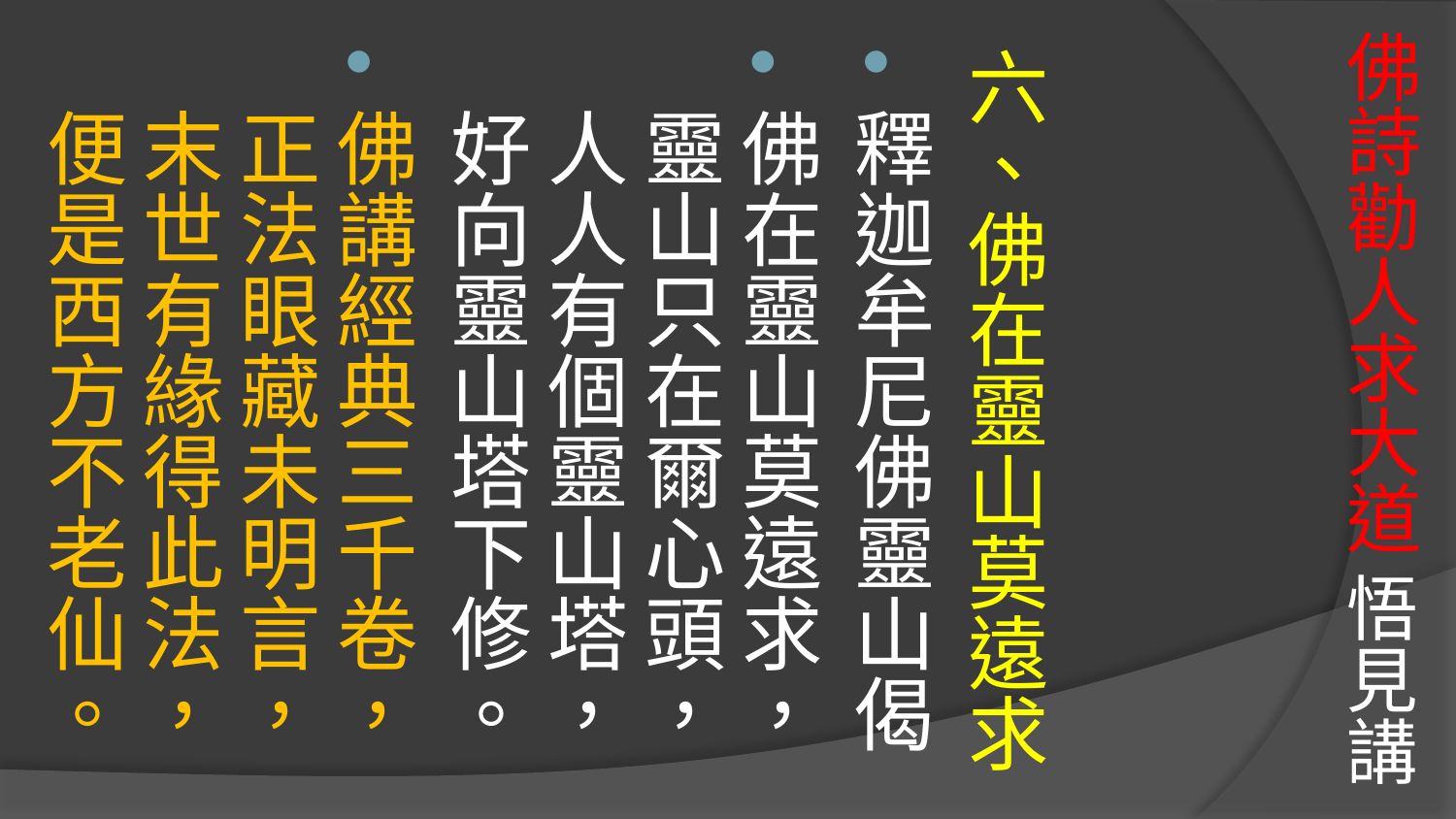

# 佛詩勸人求大道 悟見講
六、佛在靈山莫遠求
釋迦牟尼佛靈山偈
佛在靈山莫遠求，靈山只在爾心頭，
人人有個靈山塔，好向靈山塔下修。
佛講經典三千卷，正法眼藏未明言，
末世有緣得此法，便是西方不老仙。